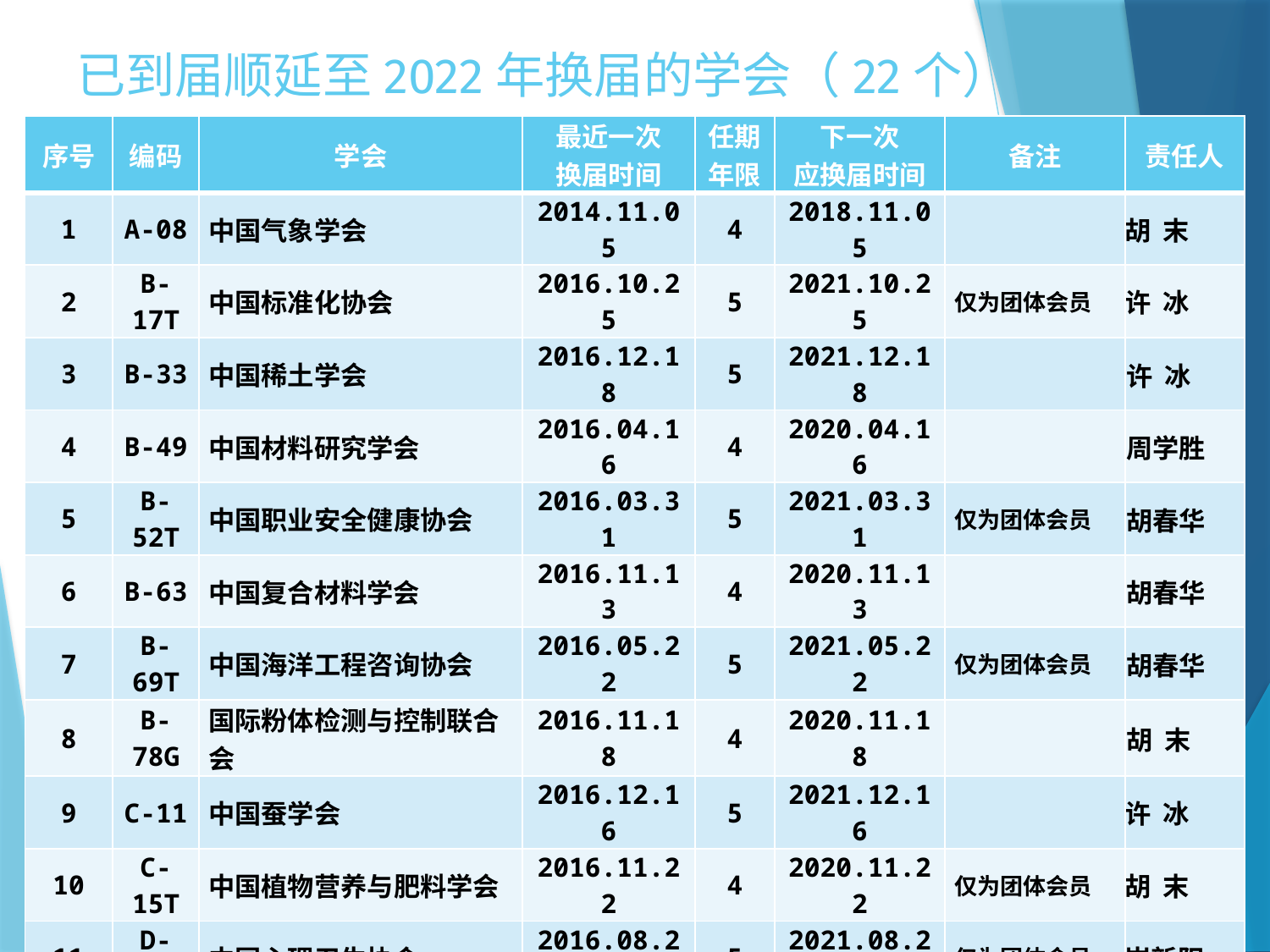

# 已到届顺延至2022年换届的学会（22个）
| 序号 | 编码 | 学会 | 最近一次 换届时间 | 任期 年限 | 下一次 应换届时间 | 备注 | 责任人 |
| --- | --- | --- | --- | --- | --- | --- | --- |
| 1 | A-08 | 中国气象学会 | 2014.11.05 | 4 | 2018.11.05 |  | 胡 末 |
| 2 | B-17T | 中国标准化协会 | 2016.10.25 | 5 | 2021.10.25 | 仅为团体会员 | 许 冰 |
| 3 | B-33 | 中国稀土学会 | 2016.12.18 | 5 | 2021.12.18 |  | 许 冰 |
| 4 | B-49 | 中国材料研究学会 | 2016.04.16 | 4 | 2020.04.16 |  | 周学胜 |
| 5 | B-52T | 中国职业安全健康协会 | 2016.03.31 | 5 | 2021.03.31 | 仅为团体会员 | 胡春华 |
| 6 | B-63 | 中国复合材料学会 | 2016.11.13 | 4 | 2020.11.13 |  | 胡春华 |
| 7 | B-69T | 中国海洋工程咨询协会 | 2016.05.22 | 5 | 2021.05.22 | 仅为团体会员 | 胡春华 |
| 8 | B-78G | 国际粉体检测与控制联合会 | 2016.11.18 | 4 | 2020.11.18 |  | 胡 末 |
| 9 | C-11 | 中国蚕学会 | 2016.12.16 | 5 | 2021.12.16 |  | 许 冰 |
| 10 | C-15T | 中国植物营养与肥料学会 | 2016.11.22 | 4 | 2020.11.22 | 仅为团体会员 | 胡 末 |
| 11 | D-15T | 中国心理卫生协会 | 2016.08.25 | 5 | 2021.08.25 | 仅为团体会员 | 崔新阳 |